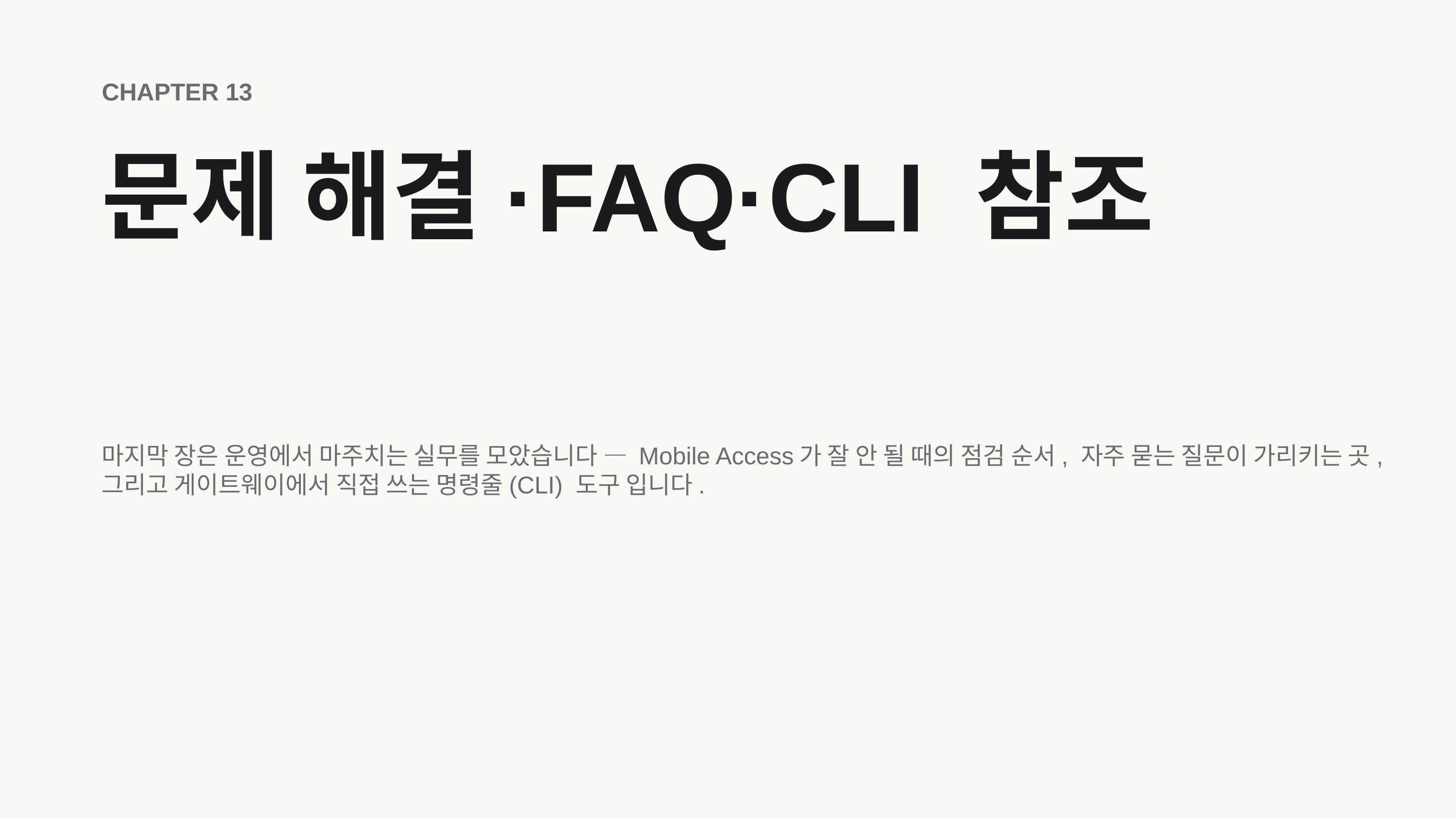

CHAPTER 13
문제 해결·FAQ·CLI 참조
마지막 장은 운영에서 마주치는 실무를 모았습니다 — Mobile Access가 잘 안 될 때의 점검 순서, 자주 묻는 질문이 가리키는 곳, 그리고 게이트웨이에서 직접 쓰는 명령줄(CLI) 도구 입니다.